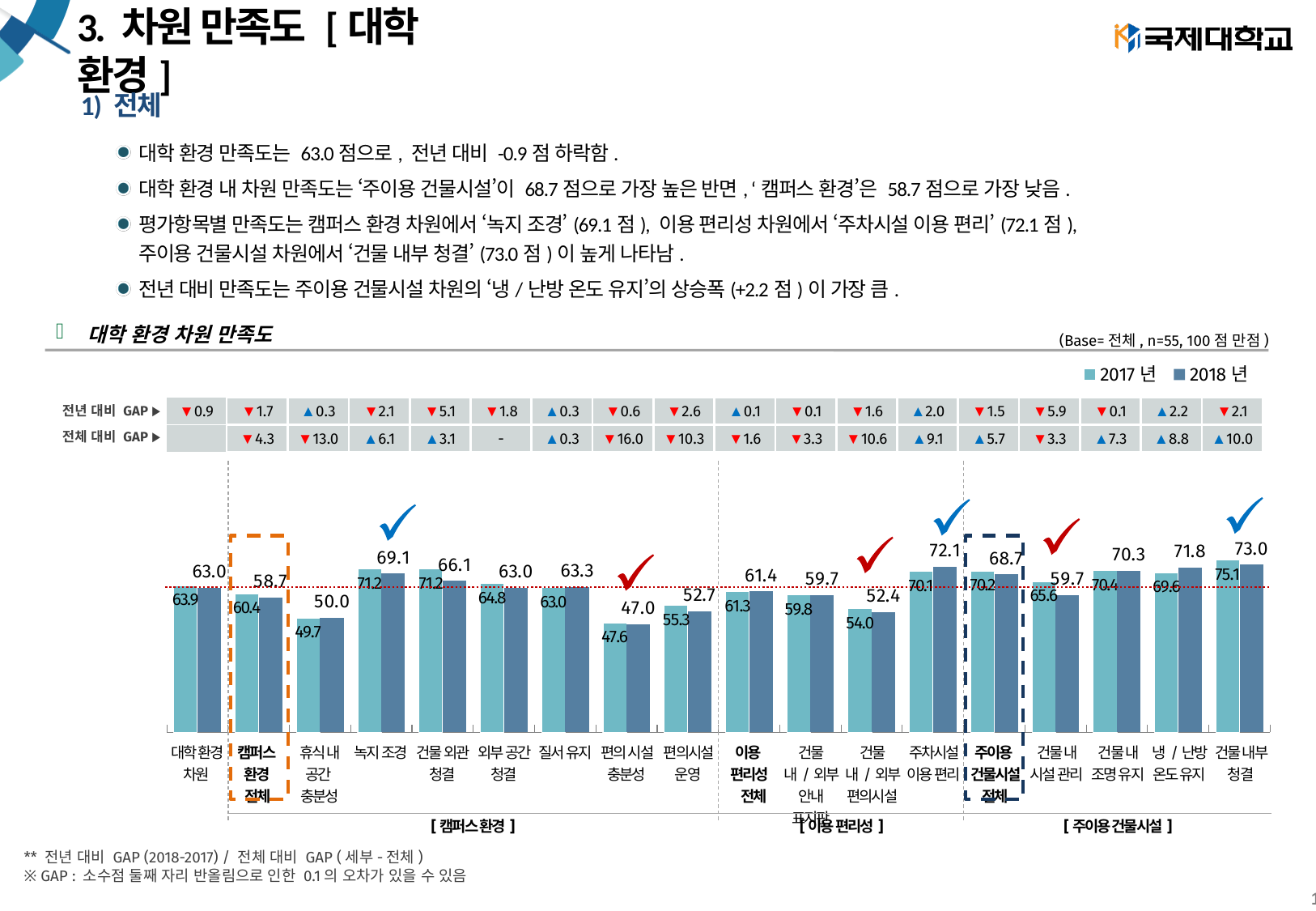

# 3. 차원 만족도 [대학 환경]
1) 전체
대학 환경 만족도는 63.0점으로, 전년 대비 -0.9점 하락함.
대학 환경 내 차원 만족도는 ‘주이용 건물시설’이 68.7점으로 가장 높은 반면, ‘캠퍼스 환경’은 58.7점으로 가장 낮음.
평가항목별 만족도는 캠퍼스 환경 차원에서 ‘녹지 조경’(69.1점), 이용 편리성 차원에서 ‘주차시설 이용 편리’(72.1점),
주이용 건물시설 차원에서 ‘건물 내부 청결’(73.0점)이 높게 나타남.
전년 대비 만족도는 주이용 건물시설 차원의 ‘냉/난방 온도 유지’의 상승폭(+2.2점)이 가장 큼.
대학 환경 차원 만족도
(Base=전체, n=55, 100점 만점)

[unsupported chart]

| ▼0.9 | ▼1.7 | ▲0.3 | ▼2.1 | ▼5.1 | ▼1.8 | ▲0.3 | ▼0.6 | ▼2.6 | ▲0.1 | ▼0.1 | ▼1.6 | ▲2.0 | ▼1.5 | ▼5.9 | ▼0.1 | ▲2.2 | ▼2.1 |
| --- | --- | --- | --- | --- | --- | --- | --- | --- | --- | --- | --- | --- | --- | --- | --- | --- | --- |
|  | ▼4.3 | ▼13.0 | ▲6.1 | ▲3.1 | - | ▲0.3 | ▼16.0 | ▼10.3 | ▼1.6 | ▼3.3 | ▼10.6 | ▲9.1 | ▲5.7 | ▼3.3 | ▲7.3 | ▲8.8 | ▲10.0 |
전년 대비 GAP ▶
전체 대비 GAP ▶

| 대학 환경 차원 | 캠퍼스 환경 전체 | 휴식 내 공간 충분성 | 녹지 조경 | 건물 외관 청결 | 외부 공간 청결 | 질서 유지 | 편의 시설 충분성 | 편의시설 운영 | 이용 편리성 전체 | 건물 내/외부 안내 표지판 | 건물 내/외부 편의시설 | 주차시설 이용 편리 | 주이용 건물시설 전체 | 건물 내 시설 관리 | 건물 내 조명 유지 | 냉/난방 온도 유지 | 건물 내부 청결 |
| --- | --- | --- | --- | --- | --- | --- | --- | --- | --- | --- | --- | --- | --- | --- | --- | --- | --- |
|  | [캠퍼스 환경] |  |  |  |  |  |  |  | [이용 편리성] |  |  |  | [주이용 건물시설] |  |  |  |  |
** 전년 대비 GAP (2018-2017) / 전체 대비 GAP (세부-전체)
※ GAP : 소수점 둘째 자리 반올림으로 인한 0.1의 오차가 있을 수 있음